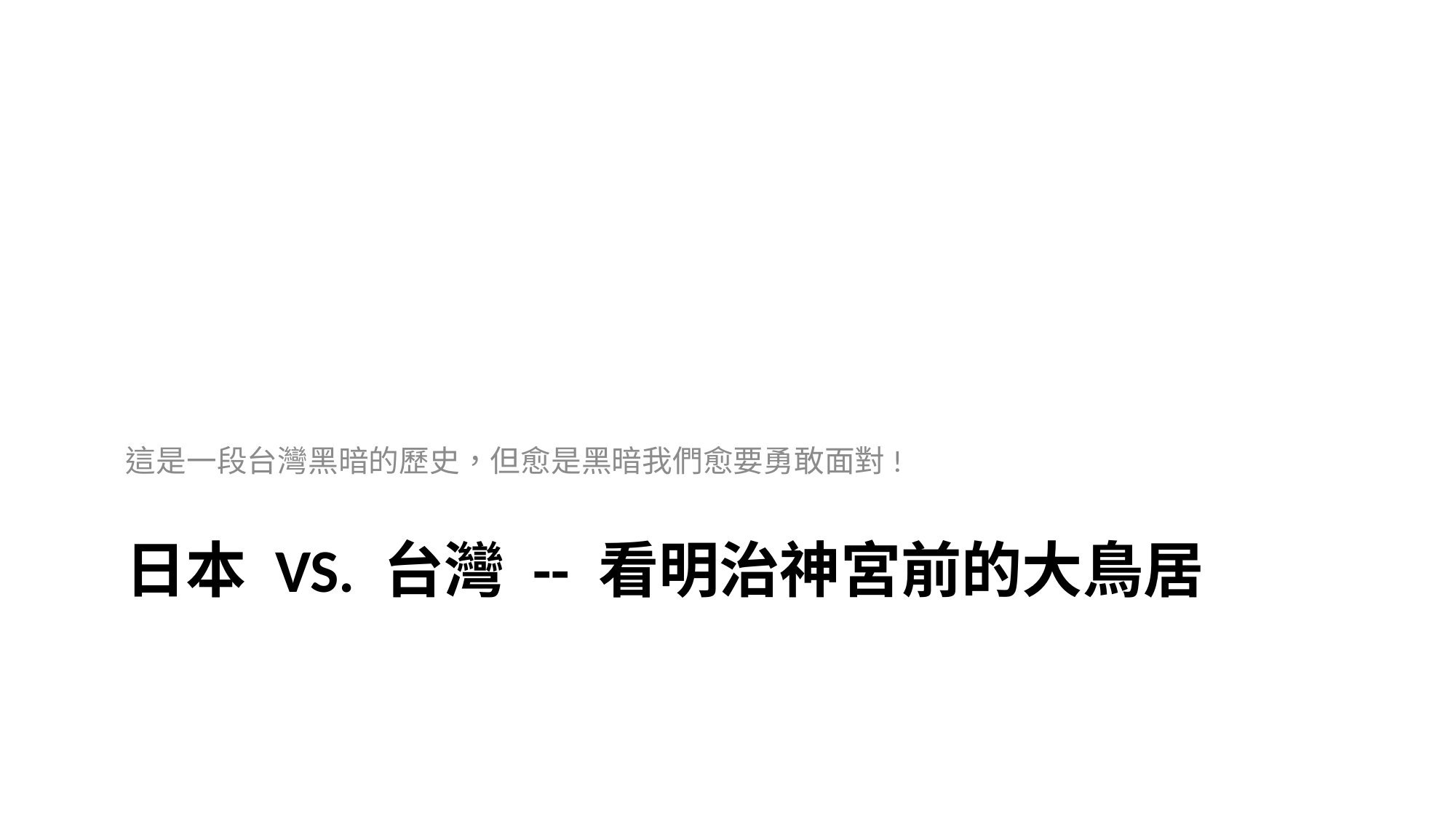

這是一段台灣黑暗的歷史，但愈是黑暗我們愈要勇敢面對!

# 日本 vs. 台灣 -- 看明治神宮前的大鳥居